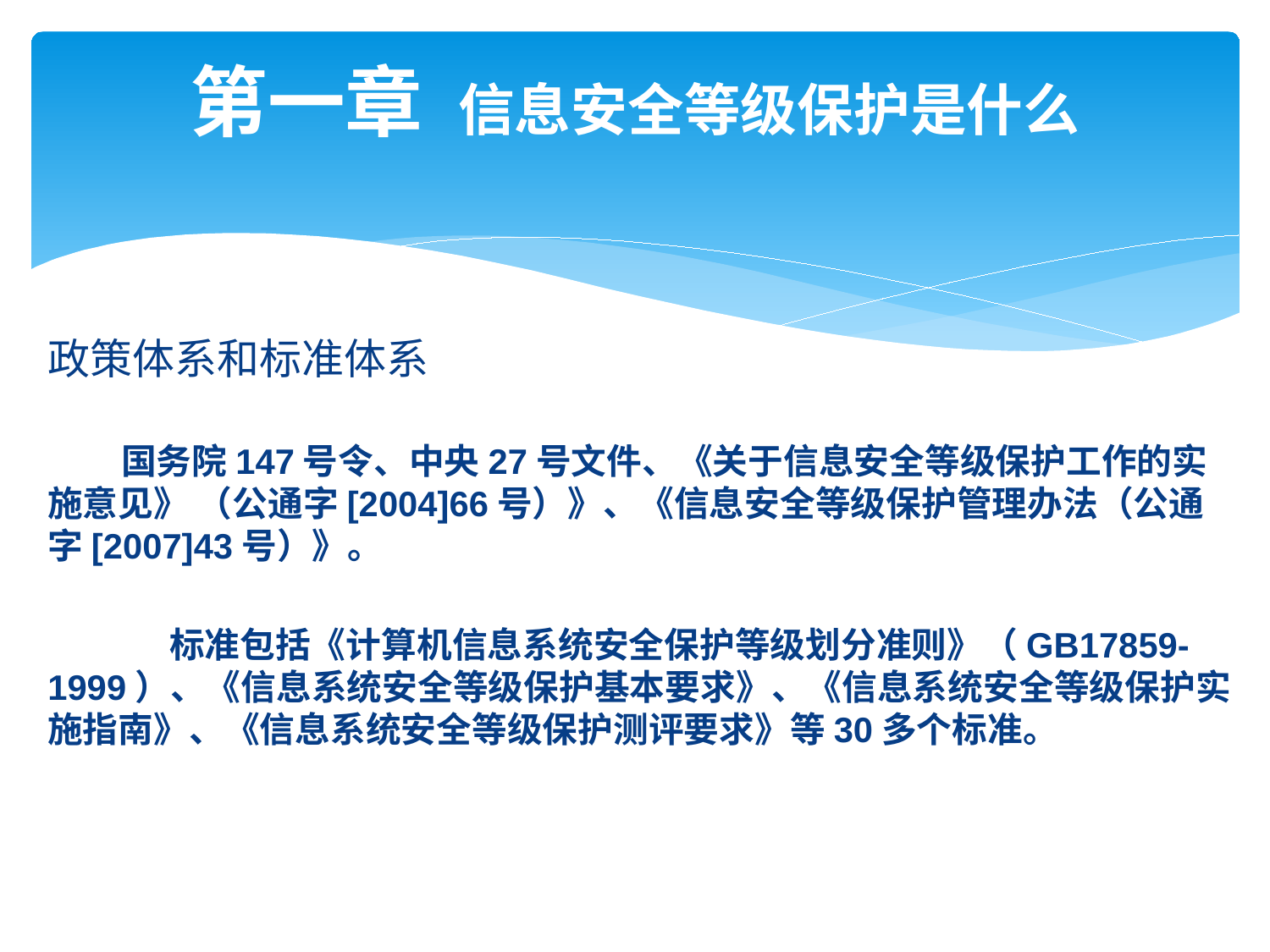

# 第一章  信息安全等级保护是什么

政策体系和标准体系

        国务院147号令、中央27号文件、《关于信息安全等级保护工作的实施意见》 （公通字[2004]66号）》、《信息安全等级保护管理办法（公通字[2007]43号）》。

              标准包括《计算机信息系统安全保护等级划分准则》（GB17859-1999）、《信息系统安全等级保护基本要求》、《信息系统安全等级保护实施指南》、《信息系统安全等级保护测评要求》等30多个标准。